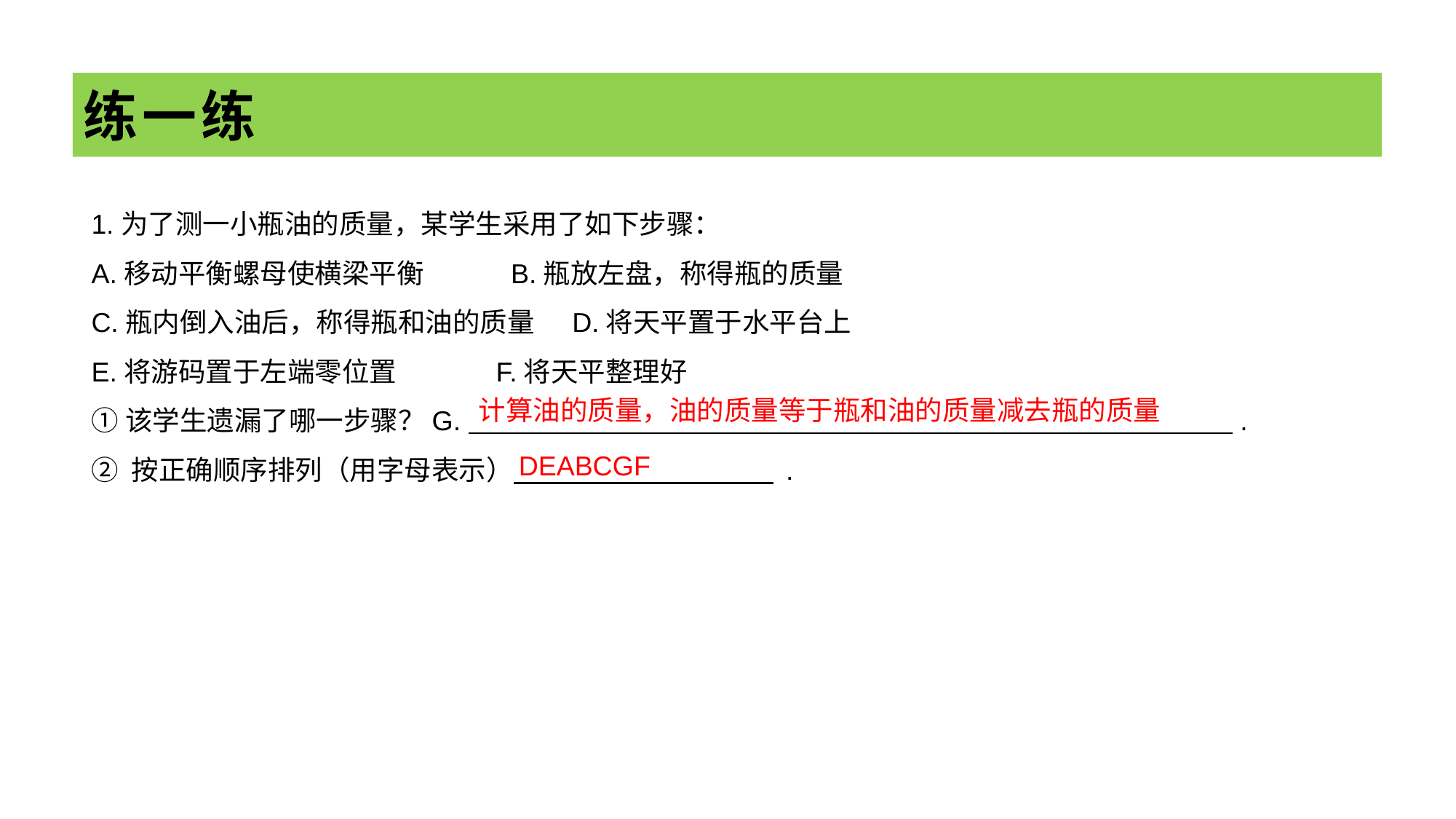

# 练一练
1.为了测一小瓶油的质量，某学生采用了如下步骤：
A.移动平衡螺母使横梁平衡             B.瓶放左盘，称得瓶的质量
C.瓶内倒入油后，称得瓶和油的质量     D.将天平置于水平台上
E.将游码置于左端零位置               F.将天平整理好
①该学生遗漏了哪一步骤？G.                                                                                                      .
② 按正确顺序排列（用字母表示）                                           .
计算油的质量，油的质量等于瓶和油的质量减去瓶的质量
DEABCGF